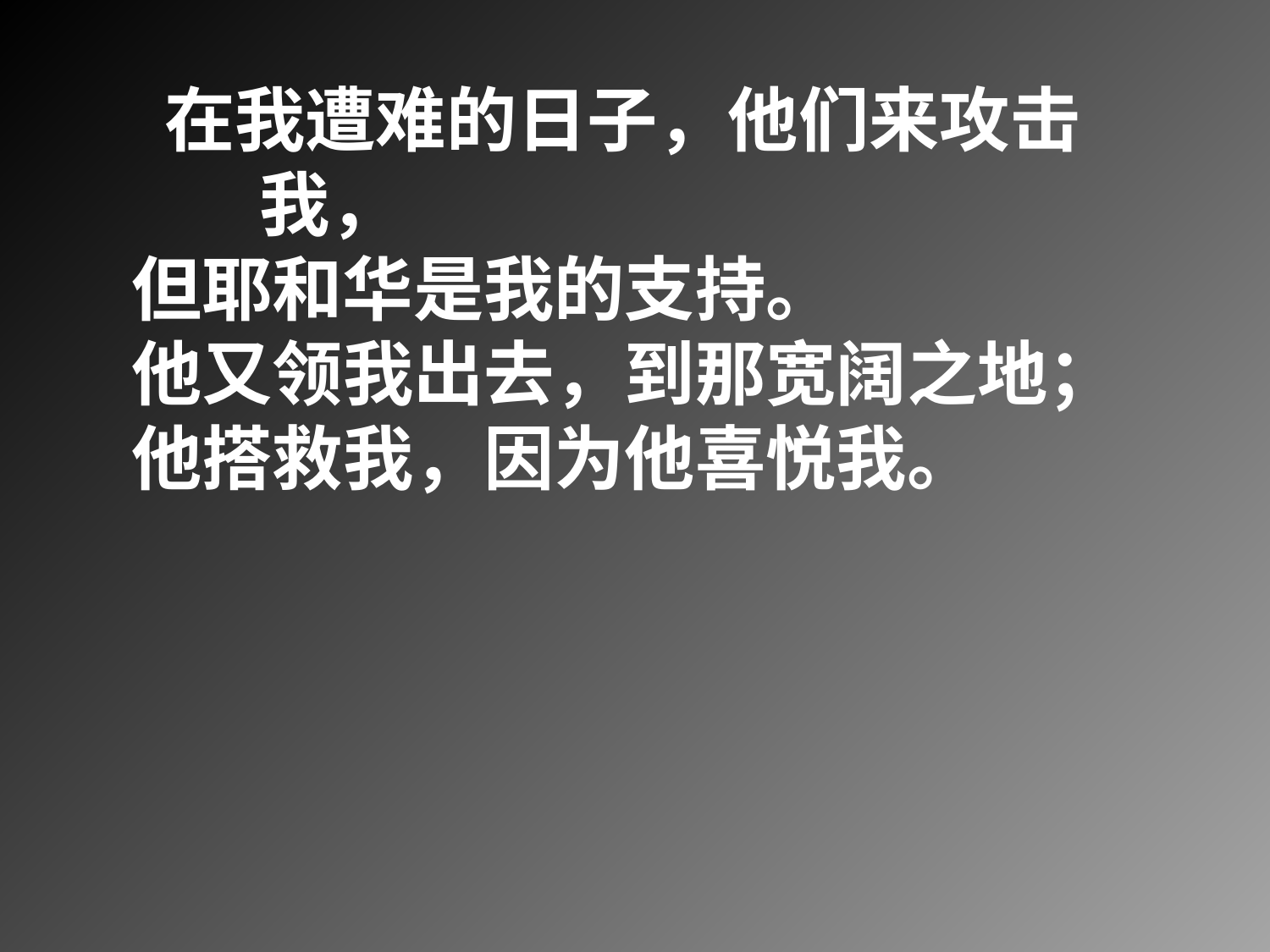

在我遭难的日子，他们来攻击我，
但耶和华是我的支持。
他又领我出去，到那宽阔之地；
他搭救我，因为他喜悦我。